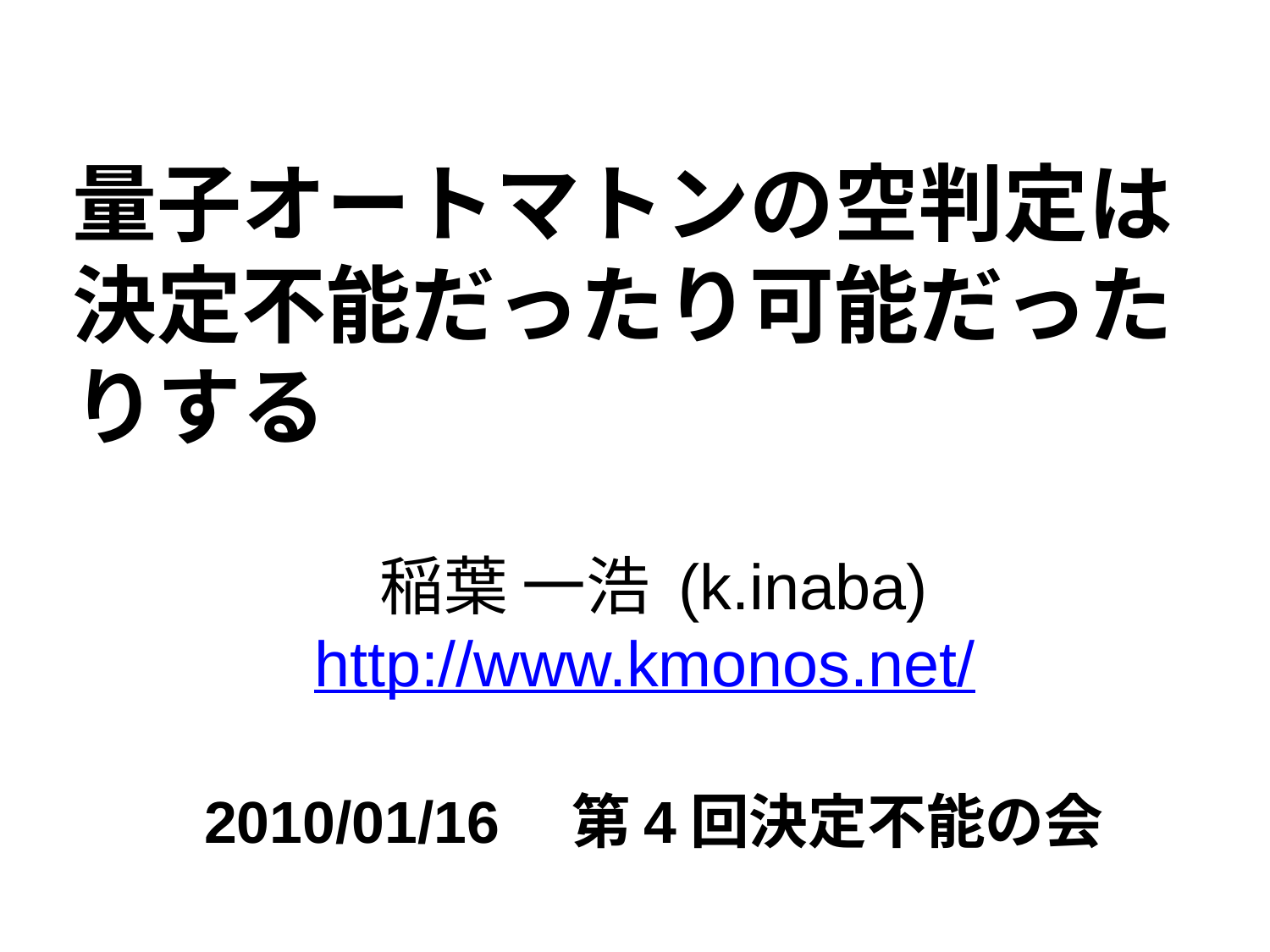

# 量子オートマトンの空判定は 決定不能だったり可能だったりする
稲葉 一浩 (k.inaba)
http://www.kmonos.net/

2010/01/16　第4回決定不能の会